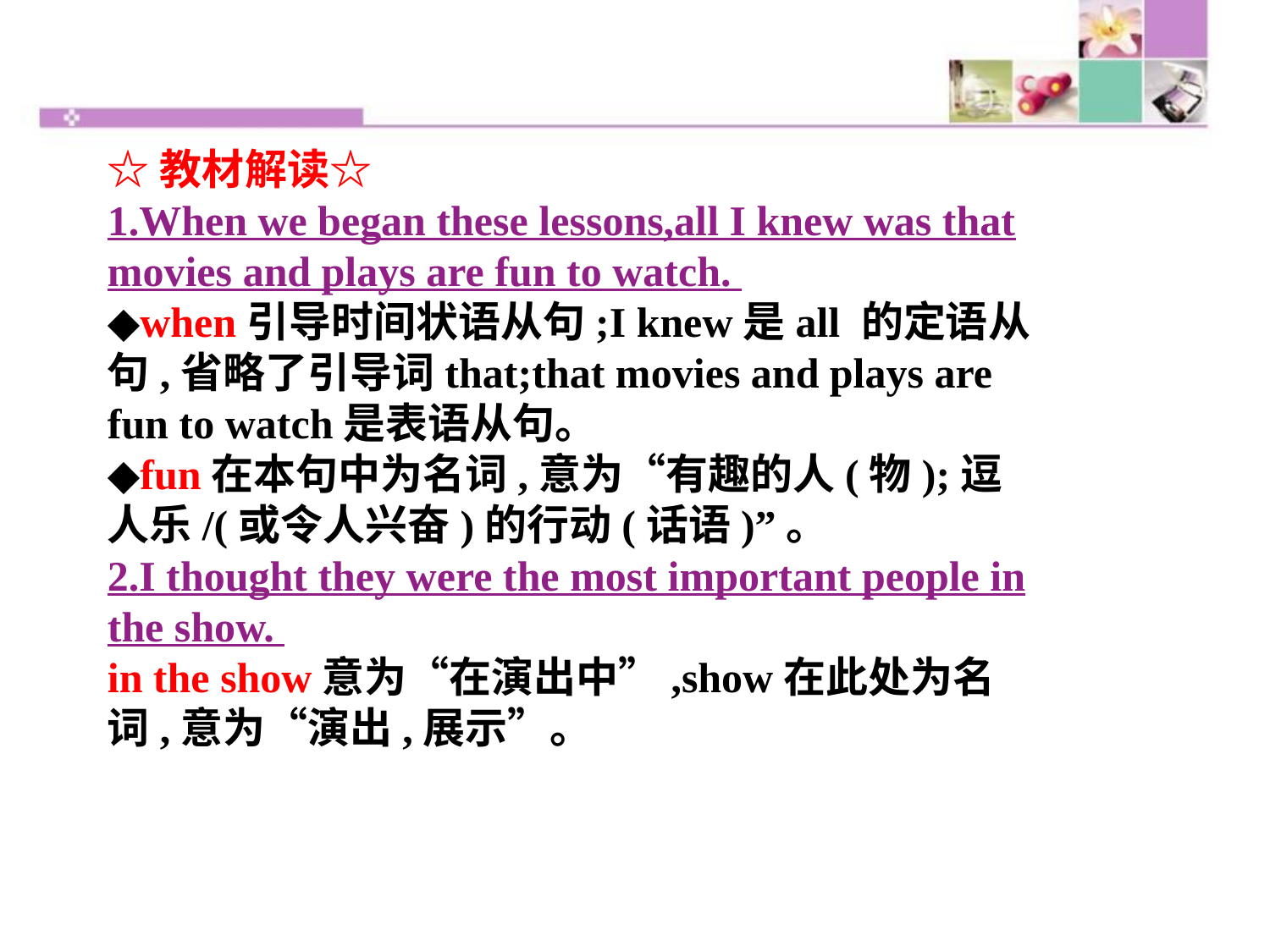

☆教材解读☆
1.When we began these lessons,all I knew was that movies and plays are fun to watch.
◆when引导时间状语从句;I knew是all 的定语从句,省略了引导词that;that movies and plays are fun to watch是表语从句。
◆fun在本句中为名词,意为“有趣的人(物);逗人乐/(或令人兴奋)的行动(话语)”。
2.I thought they were the most important people in the show.
in the show意为“在演出中”,show在此处为名词,意为“演出,展示”。